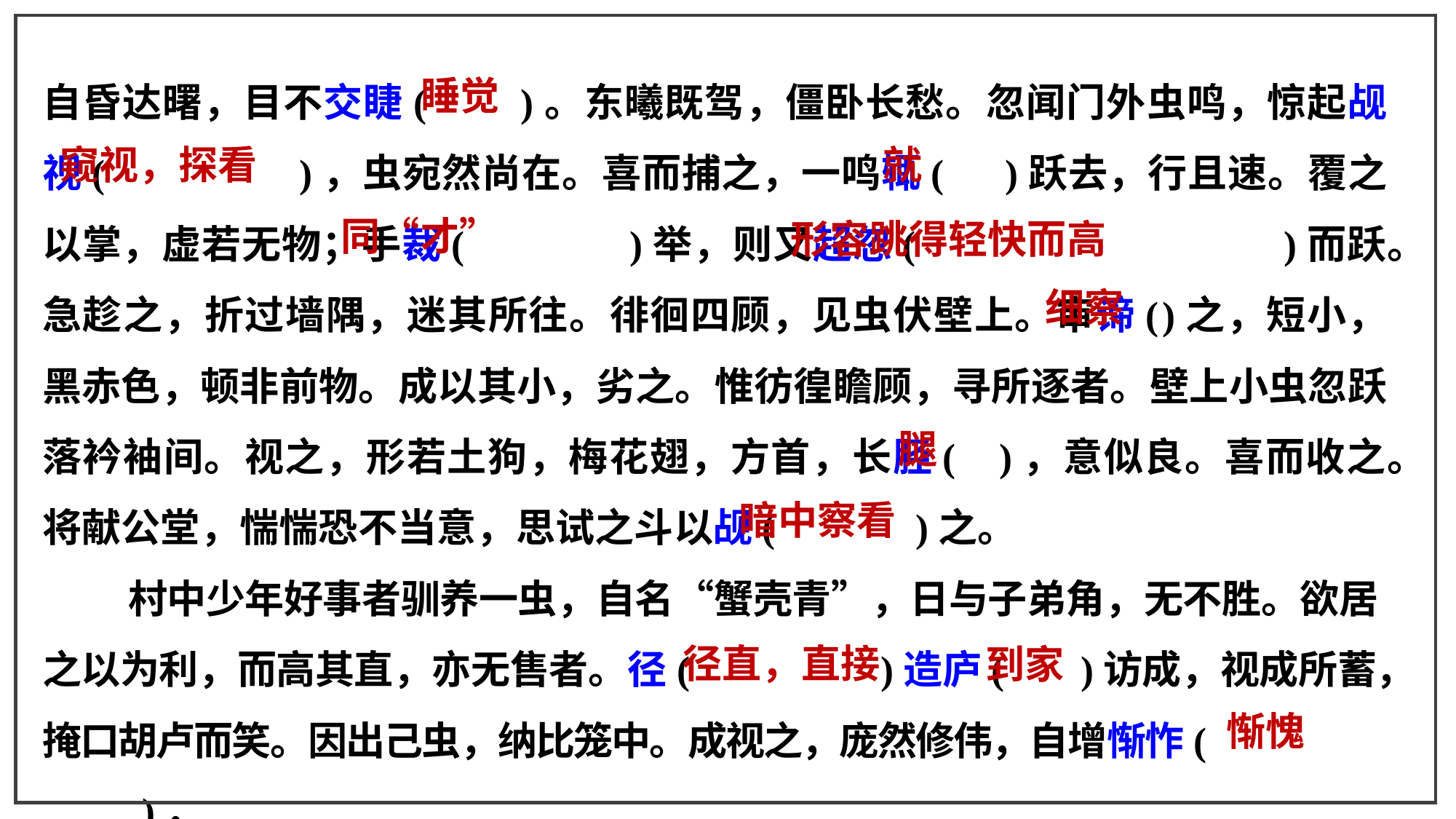

自昏达曙，目不交睫(         )。东曦既驾，僵卧长愁。忽闻门外虫鸣，惊起觇视(                   )，虫宛然尚在。喜而捕之，一鸣辄(      )跃去，行且速。覆之以掌，虚若无物；手裁(                )举，则又超忽(                  	            )而跃。急趁之，折过墙隅，迷其所往。徘徊四顾，见虫伏壁上。审谛(	)之，短小，黑赤色，顿非前物。成以其小，劣之。惟彷徨瞻顾，寻所逐者。壁上小虫忽跃落衿袖间。视之，形若土狗，梅花翅，方首，长胫(    )，意似良。喜而收之。将献公堂，惴惴恐不当意，思试之斗以觇(		)之。
村中少年好事者驯养一虫，自名“蟹壳青”，日与子弟角，无不胜。欲居之以为利，而高其直，亦无售者。径(		        )造庐(  	      )访成，视成所蓄，掩口胡卢而笑。因出己虫，纳比笼中。成视之，庞然修伟，自增惭怍(	            )，
睡觉
窥视，探看
就
同“才”
形容跳得轻快而高
细察
腿
暗中察看
径直，直接
到家
惭愧